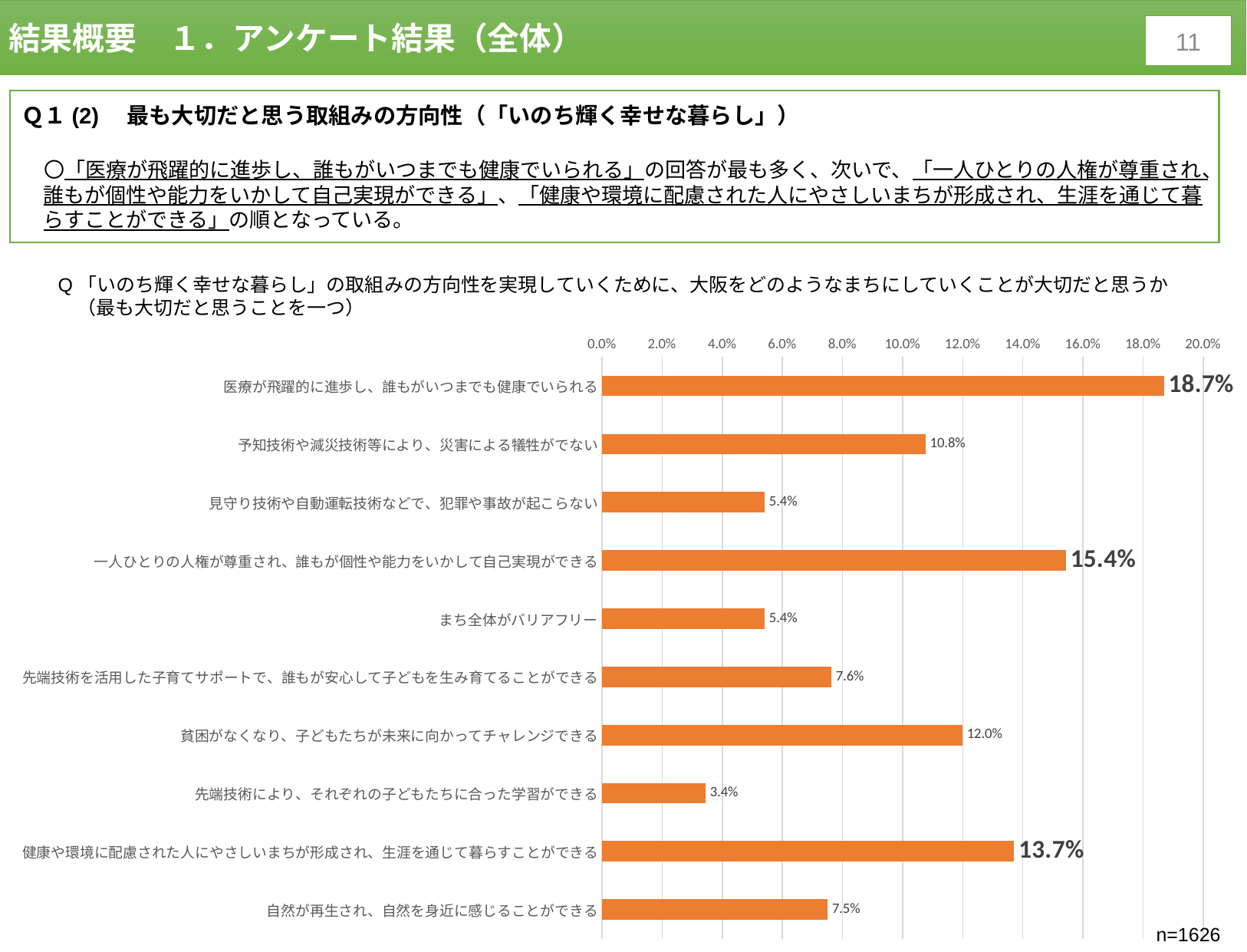

結果概要　１．アンケート結果（全体）
11
Ｑ１(2)　最も大切だと思う取組みの方向性（「いのち輝く幸せな暮らし」）

　〇「医療が飛躍的に進歩し、誰もがいつまでも健康でいられる」の回答が最も多く、次いで、「一人ひとりの人権が尊重され、誰もが個性や能力をいかして自己実現ができる」、「健康や環境に配慮された人にやさしいまちが形成され、生涯を通じて暮らすことができる」の順となっている。
Q「いのち輝く幸せな暮らし」の取組みの方向性を実現していくために、大阪をどのようなまちにしていくことが大切だと思うか
　（最も大切だと思うことを一つ）

[unsupported chart]

n=1626